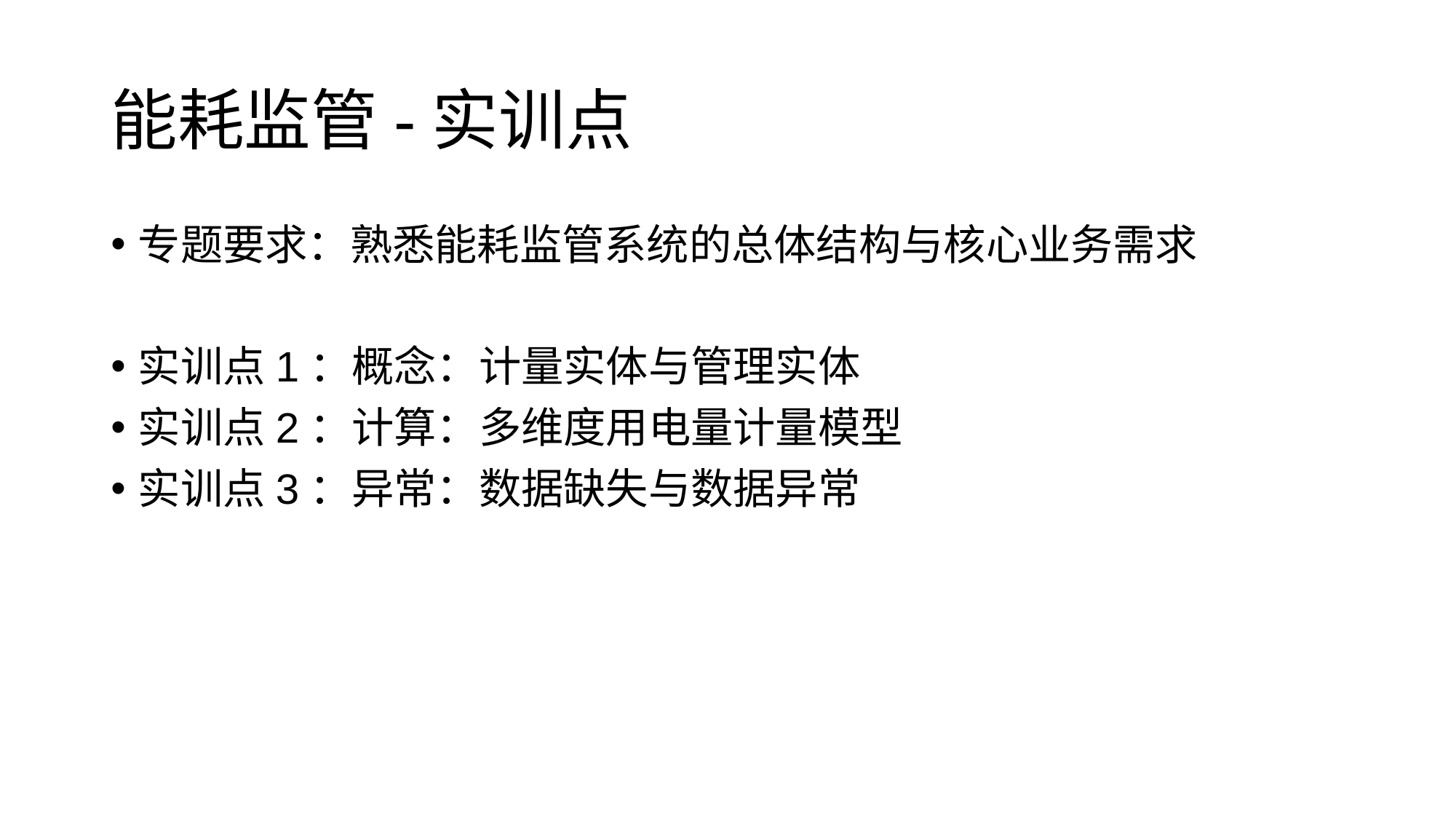

# 能耗监管-实训点
专题要求：熟悉能耗监管系统的总体结构与核心业务需求

实训点1：概念：计量实体与管理实体
实训点2：计算：多维度用电量计量模型
实训点3：异常：数据缺失与数据异常